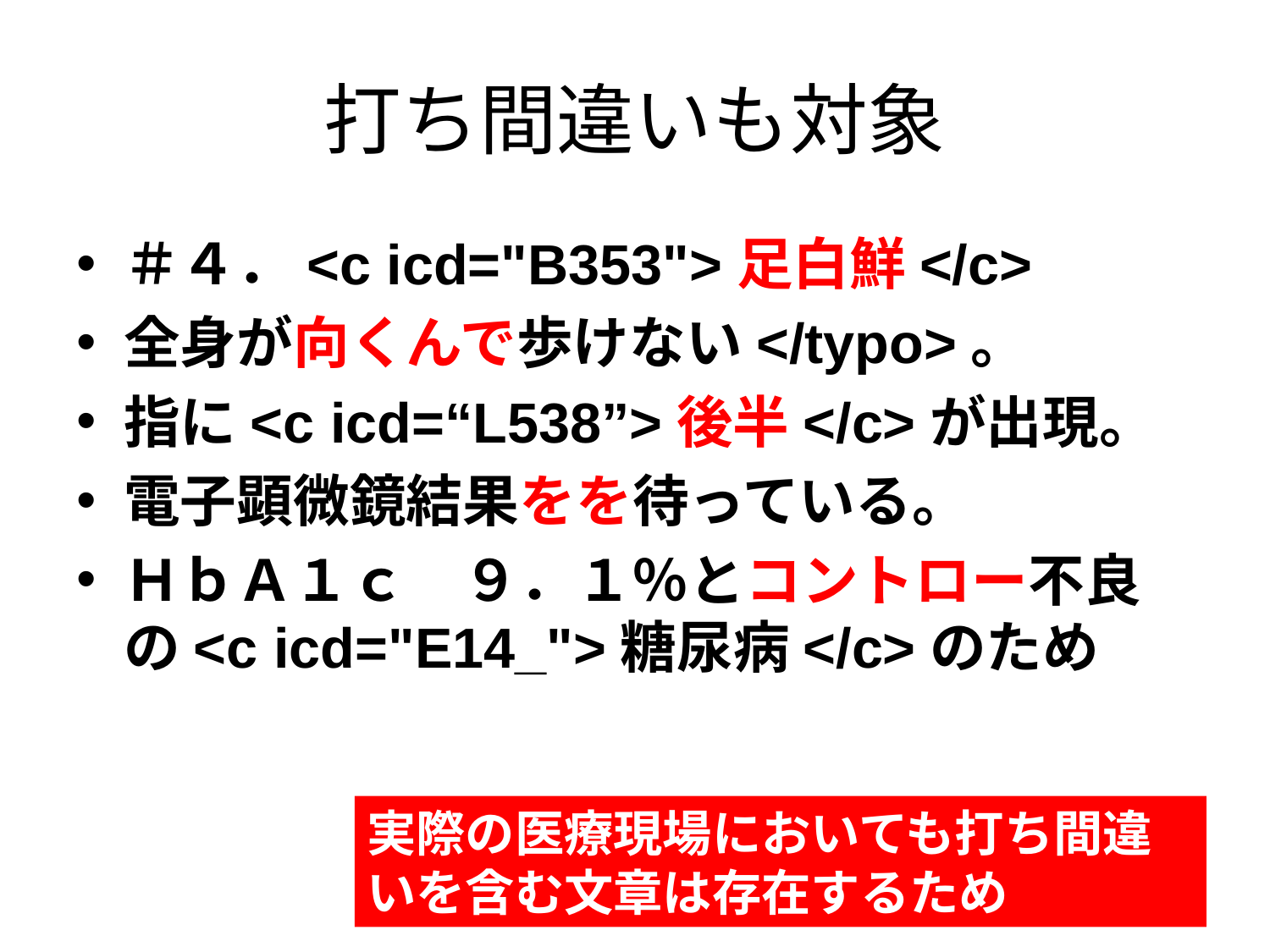

# 打ち間違いも対象
＃４．<c icd="B353">足白鮮</c>
全身が向くんで歩けない</typo>。
指に<c icd=“L538”>後半</c>が出現。
電子顕微鏡結果をを待っている。
ＨｂＡ１ｃ　９．１％とコントロー不良の<c icd="E14_">糖尿病</c>のため
実際の医療現場においても打ち間違いを含む文章は存在するため